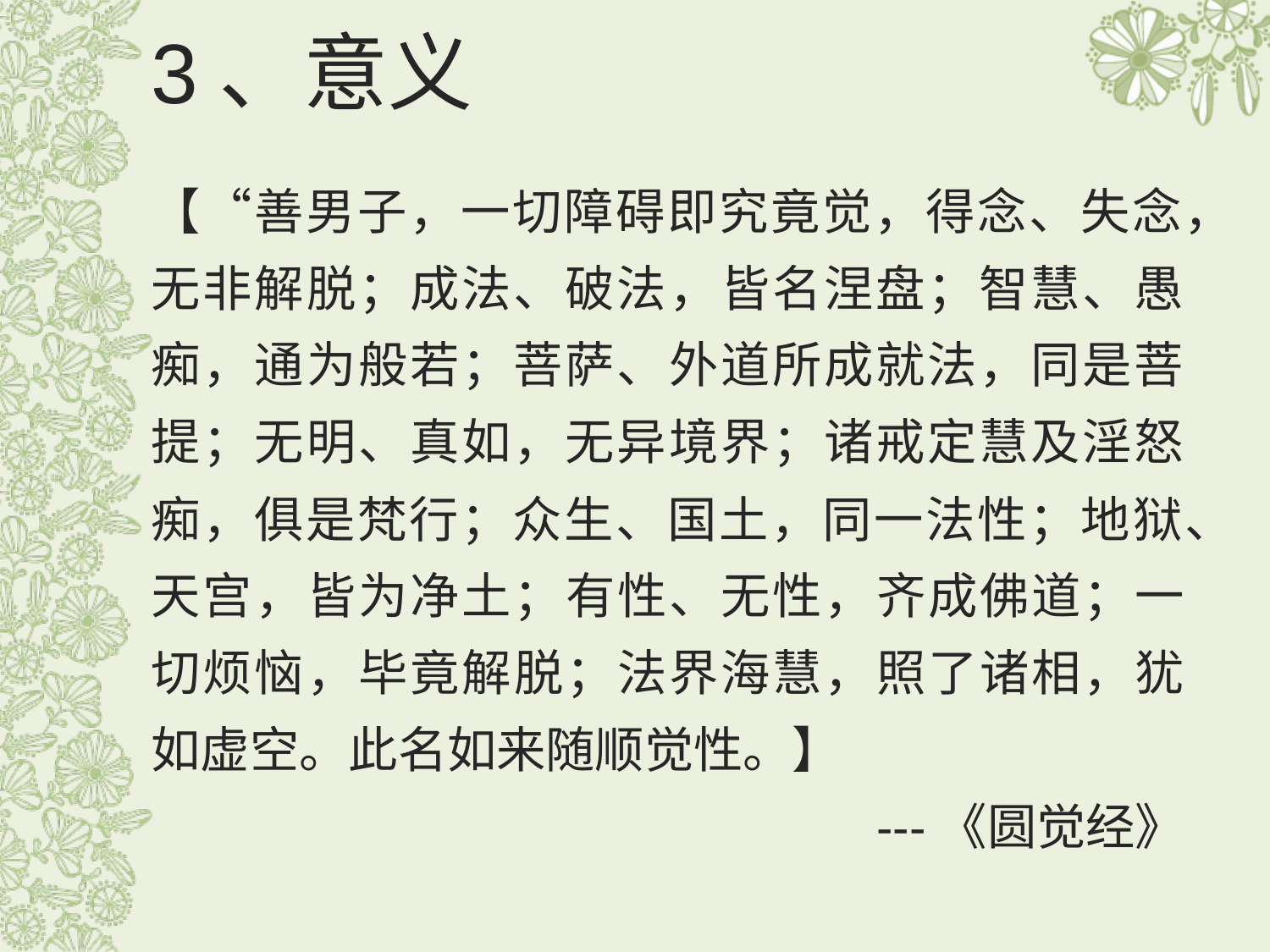

# 3、意义
【“善男子，一切障碍即究竟觉，得念、失念，无非解脱；成法、破法，皆名涅盘；智慧、愚痴，通为般若；菩萨、外道所成就法，同是菩提；无明、真如，无异境界；诸戒定慧及淫怒痴，俱是梵行；众生、国土，同一法性；地狱、天宫，皆为净土；有性、无性，齐成佛道；一切烦恼，毕竟解脱；法界海慧，照了诸相，犹如虚空。此名如来随顺觉性。】
---《圆觉经》